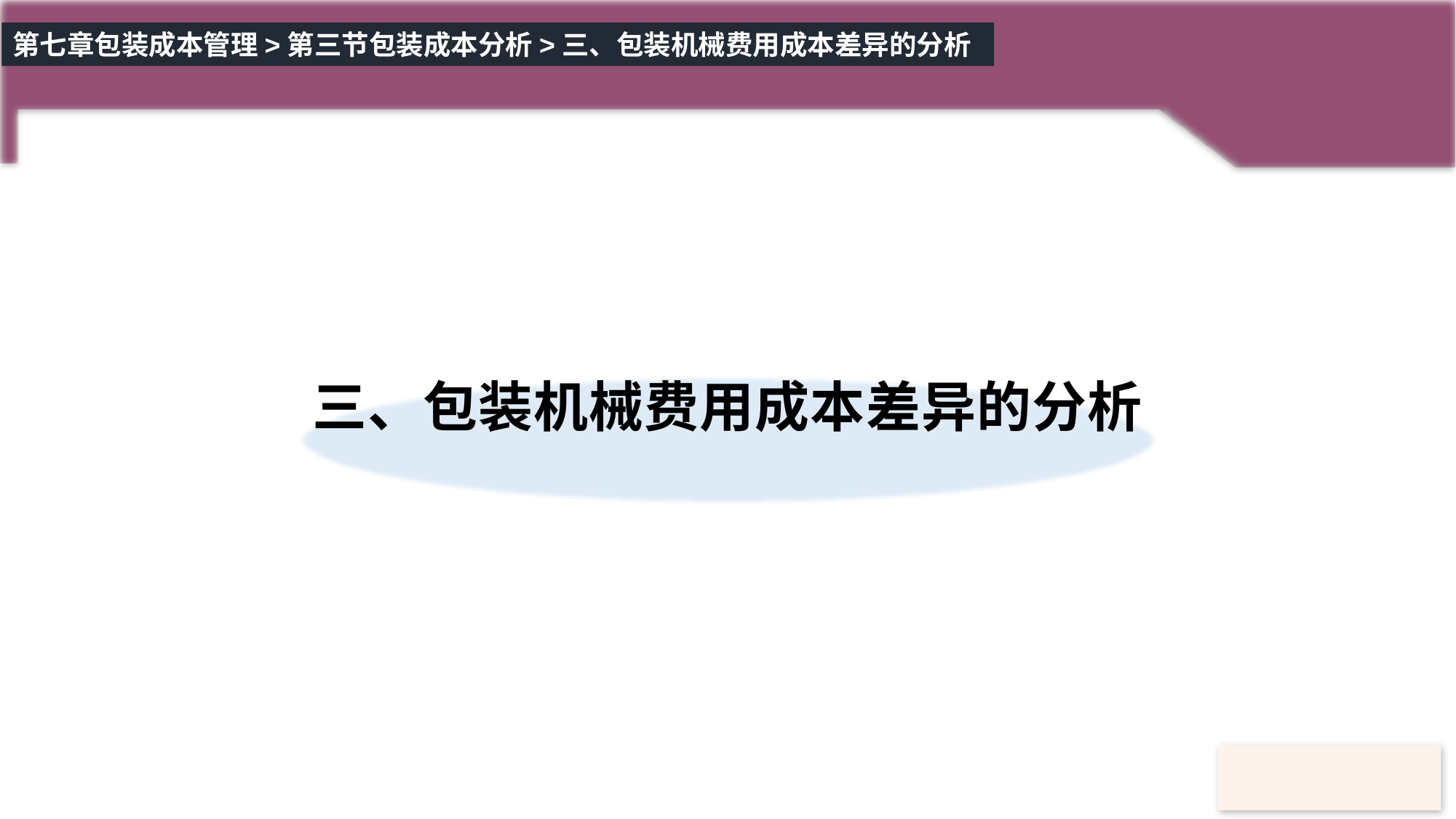

第七章包装成本管理>第三节包装成本分析>三、包装机械费用成本差异的分析
# 三、包装机械费用成本差异的分析